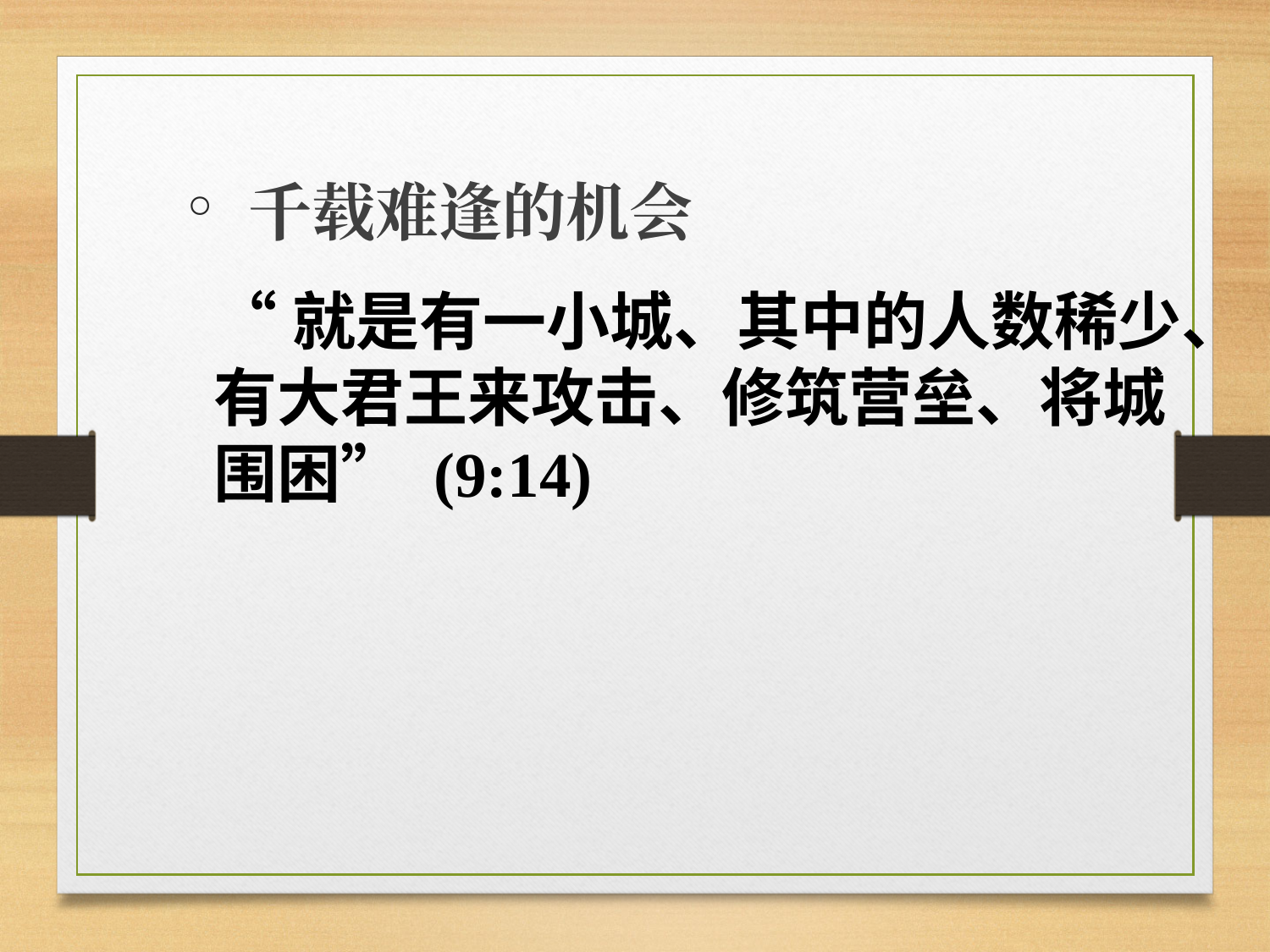

千载难逢的机会
“就是有一小城、其中的人数稀少、有大君王来攻击、修筑营垒、将城围困” (9:14)